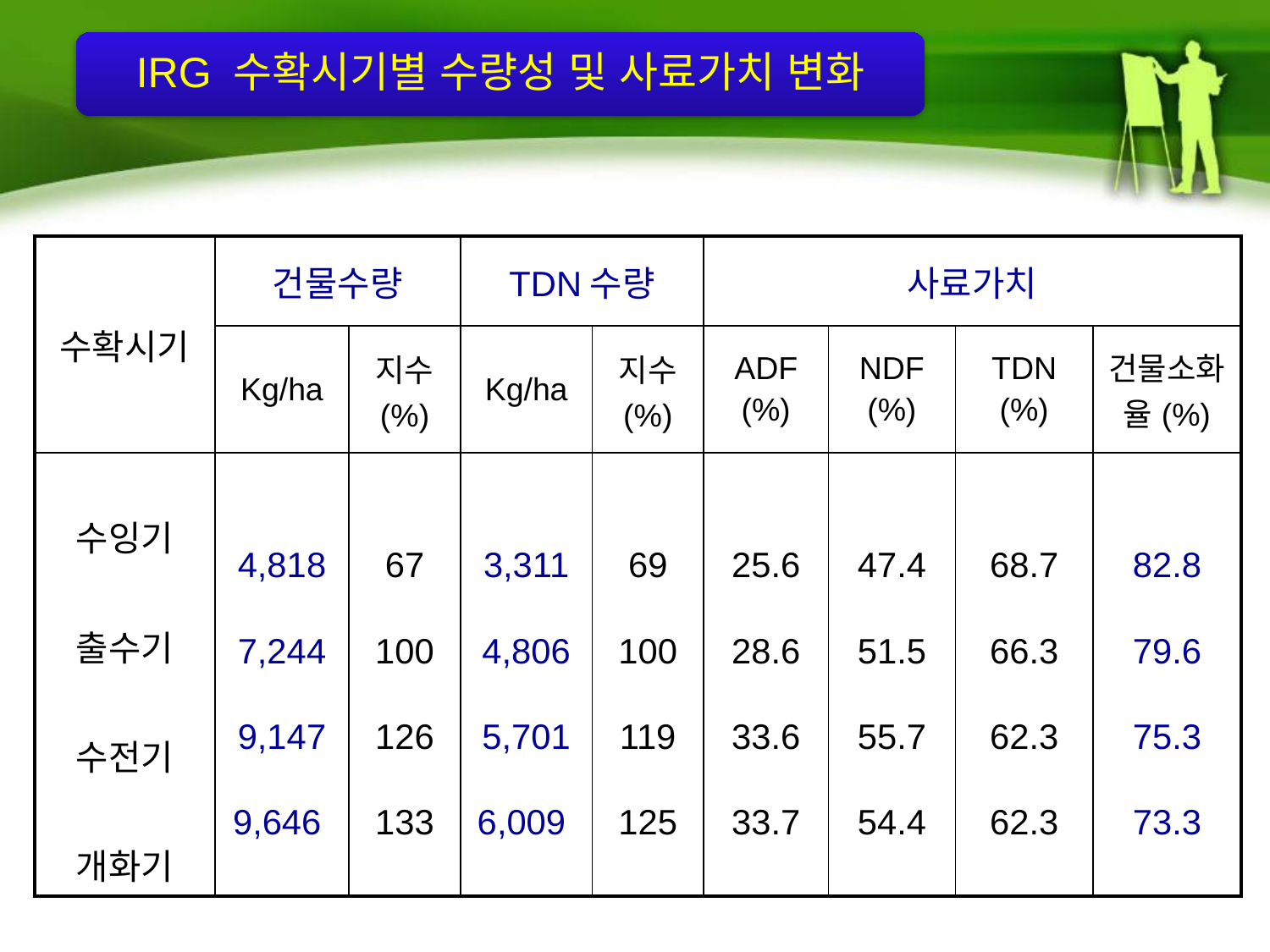

IRG 수확시기별 수량성 및 사료가치 변화
| 수확시기 | 건물수량 |  | TDN수량 |  | 사료가치 |  |  |  |
| --- | --- | --- | --- | --- | --- | --- | --- | --- |
|  | Kg/ha | 지수 (%) | Kg/ha | 지수 (%) | ADF (%) | NDF (%) | TDN (%) | 건물소화율(%) |
| 수잉기 출수기 수전기 개화기 | 4,818 7,244 9,147 9,646 | 67 100 126 133 | 3,311 4,806 5,701 6,009 | 69 100 119 125 | 25.6 28.6 33.6 33.7 | 47.4 51.5 55.7 54.4 | 68.7 66.3 62.3 62.3 | 82.8 79.6 75.3 73.3 |